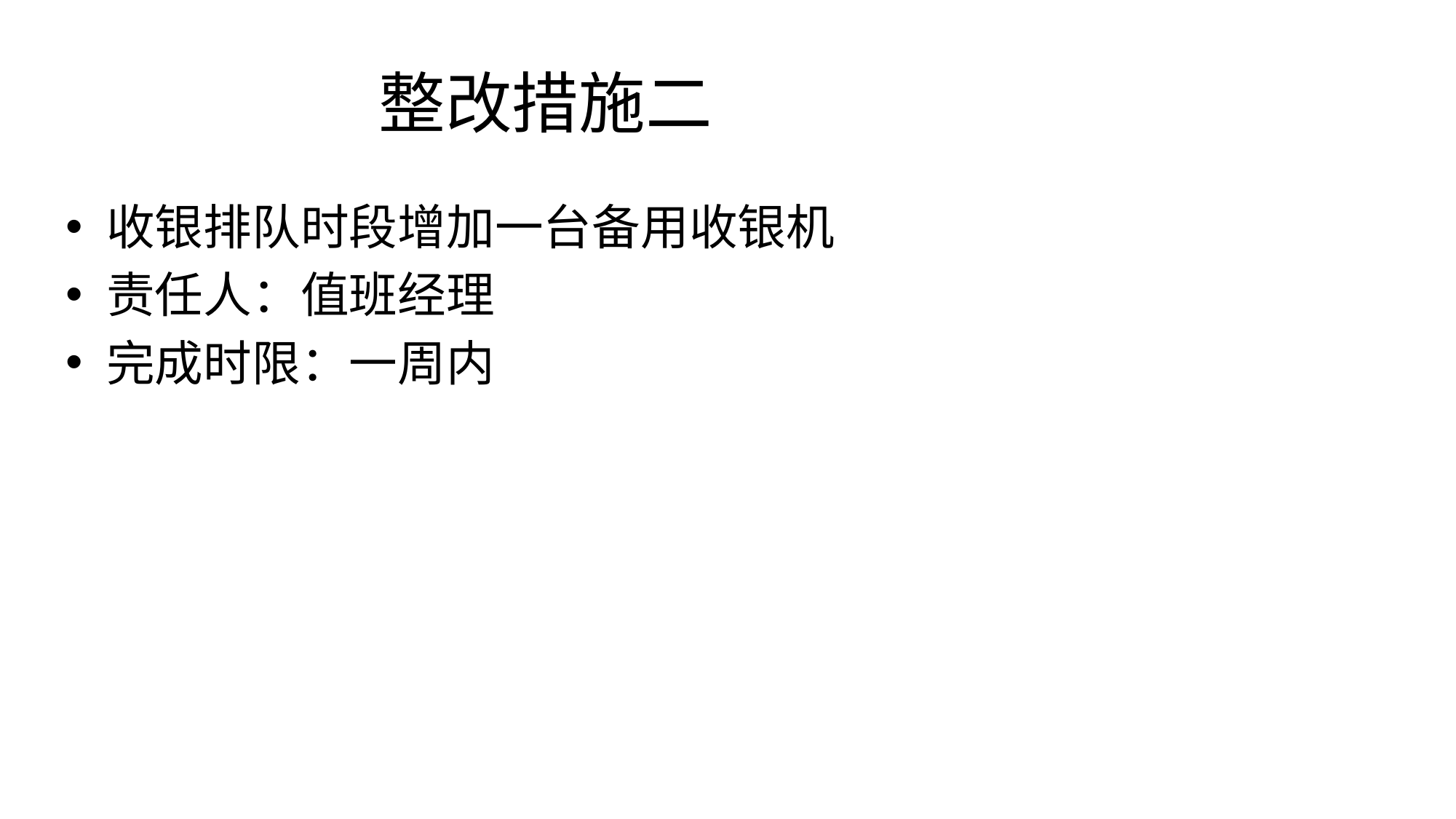

# 整改措施二
收银排队时段增加一台备用收银机
责任人：值班经理
完成时限：一周内